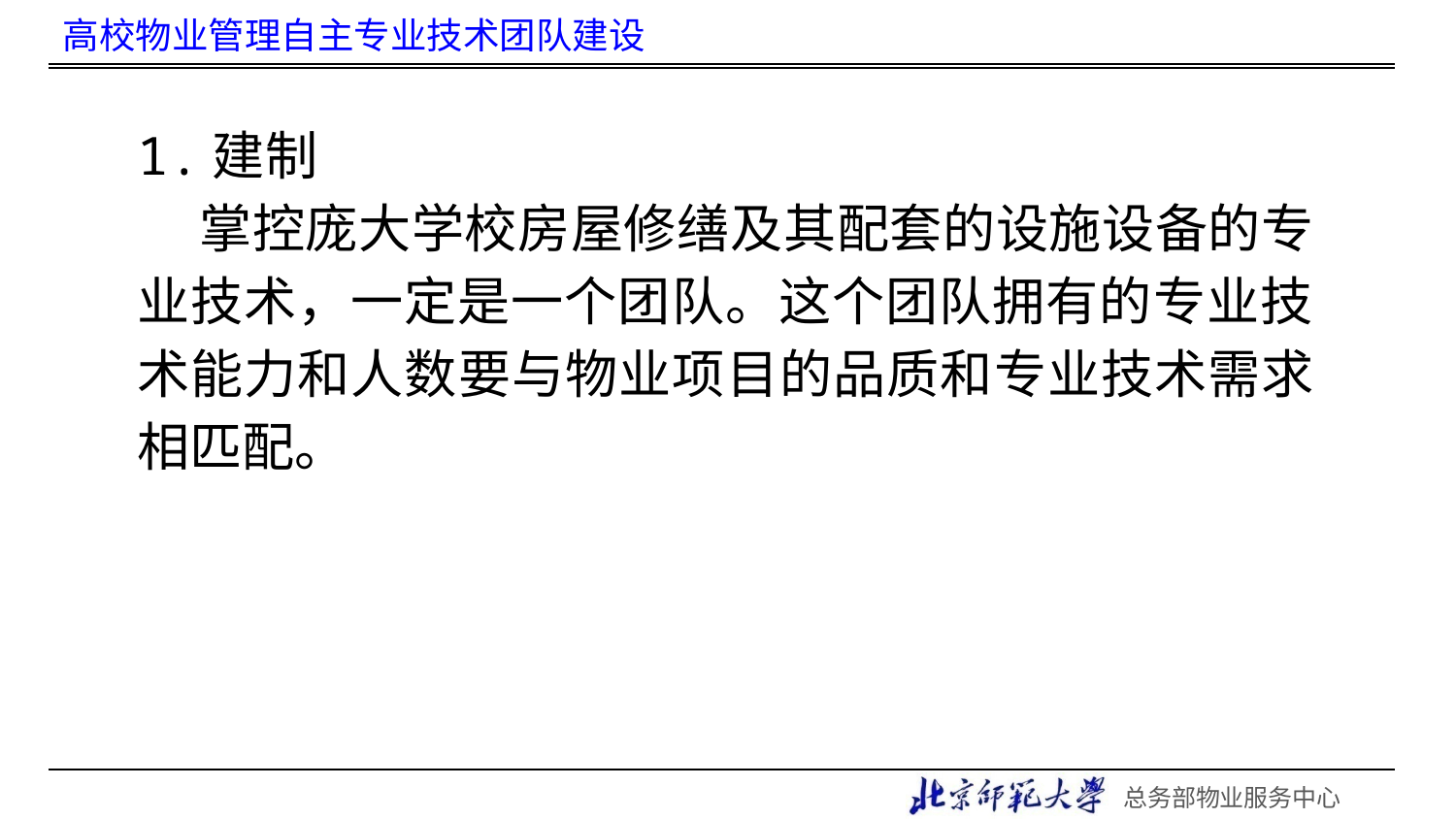

1.建制
    掌控庞大学校房屋修缮及其配套的设施设备的专业技术，一定是一个团队。这个团队拥有的专业技术能力和人数要与物业项目的品质和专业技术需求相匹配。